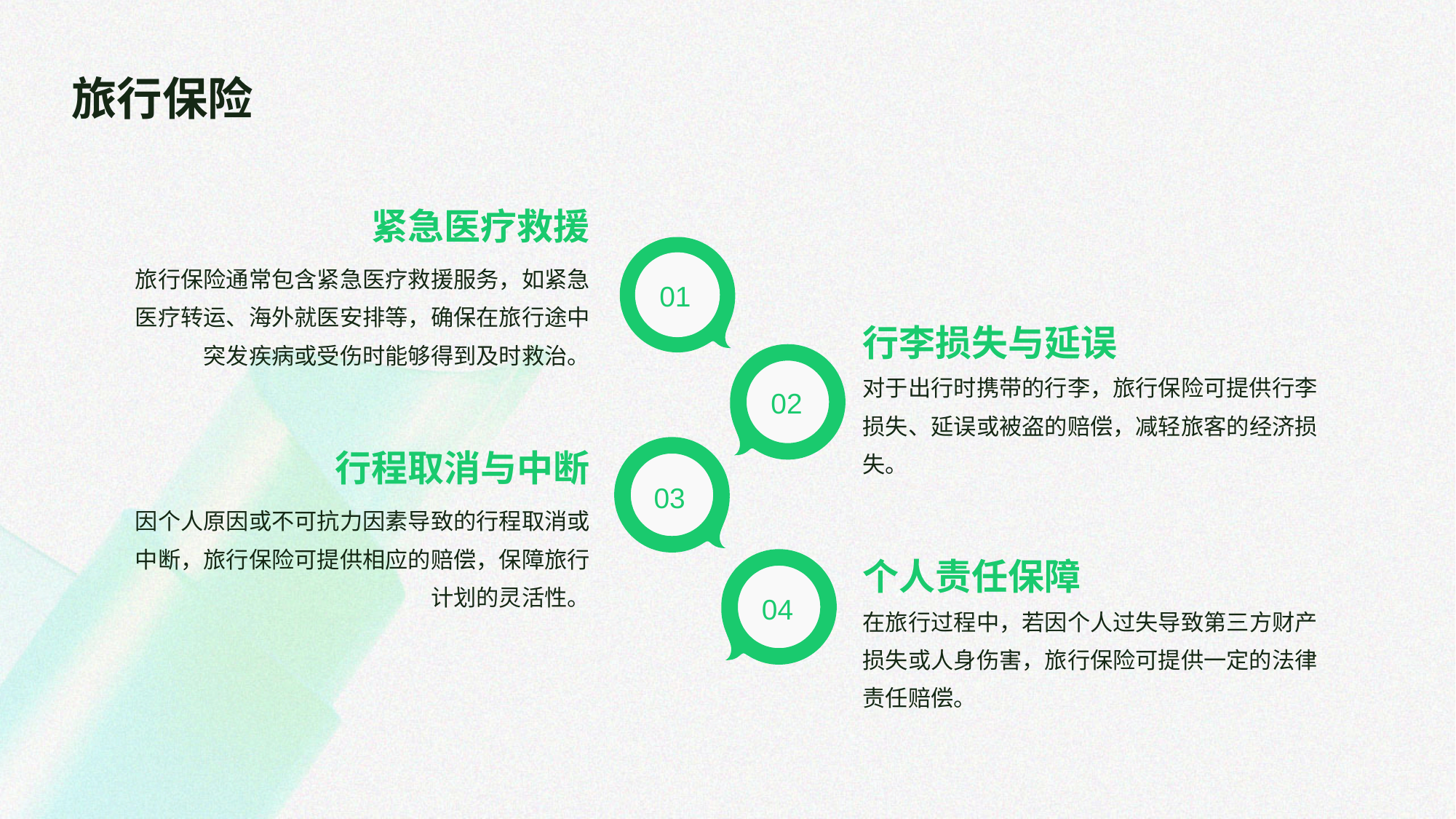

旅行保险
紧急医疗救援

旅行保险通常包含紧急医疗救援服务，如紧急医疗转运、海外就医安排等，确保在旅行途中突发疾病或受伤时能够得到及时救治。

01
行李损失与延误

对于出行时携带的行李，旅行保险可提供行李损失、延误或被盗的赔偿，减轻旅客的经济损失。

02
行程取消与中断

03
因个人原因或不可抗力因素导致的行程取消或中断，旅行保险可提供相应的赔偿，保障旅行计划的灵活性。
个人责任保障

04
在旅行过程中，若因个人过失导致第三方财产损失或人身伤害，旅行保险可提供一定的法律责任赔偿。